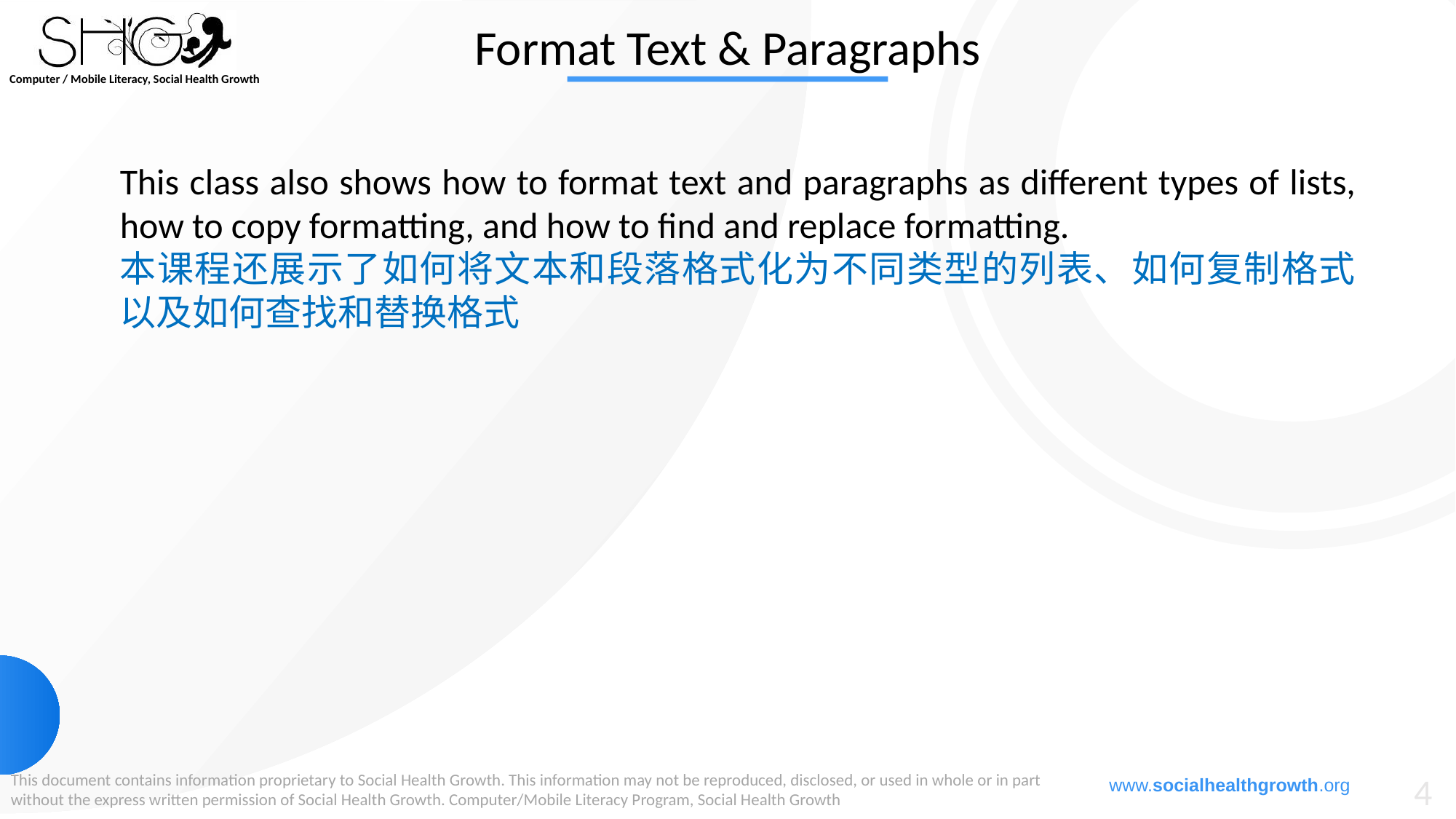

Format Text & Paragraphs
This class also shows how to format text and paragraphs as different types of lists, how to copy formatting, and how to find and replace formatting.
本课程还展示了如何将文本和段落格式化为不同类型的列表、如何复制格式以及如何查找和替换格式